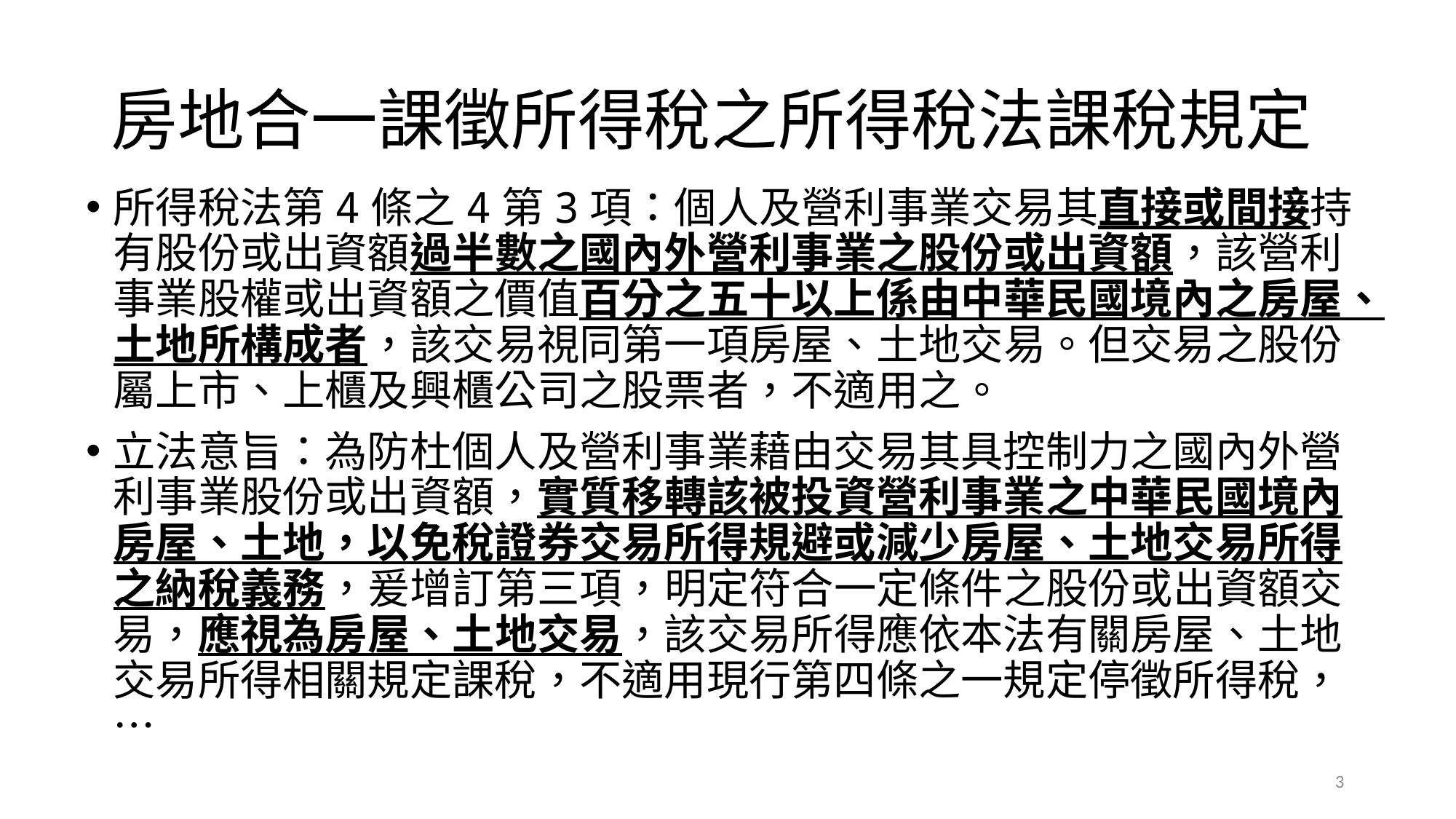

# 房地合一課徵所得稅之所得稅法課稅規定
所得稅法第4條之4第3項：個人及營利事業交易其直接或間接持有股份或出資額過半數之國內外營利事業之股份或出資額，該營利事業股權或出資額之價值百分之五十以上係由中華民國境內之房屋、土地所構成者，該交易視同第一項房屋、土地交易。但交易之股份屬上市、上櫃及興櫃公司之股票者，不適用之。
立法意旨：為防杜個人及營利事業藉由交易其具控制力之國內外營利事業股份或出資額，實質移轉該被投資營利事業之中華民國境內房屋、土地，以免稅證券交易所得規避或減少房屋、土地交易所得之納稅義務，爰增訂第三項，明定符合一定條件之股份或出資額交易，應視為房屋、土地交易，該交易所得應依本法有關房屋、土地交易所得相關規定課稅，不適用現行第四條之一規定停徵所得稅，…
3